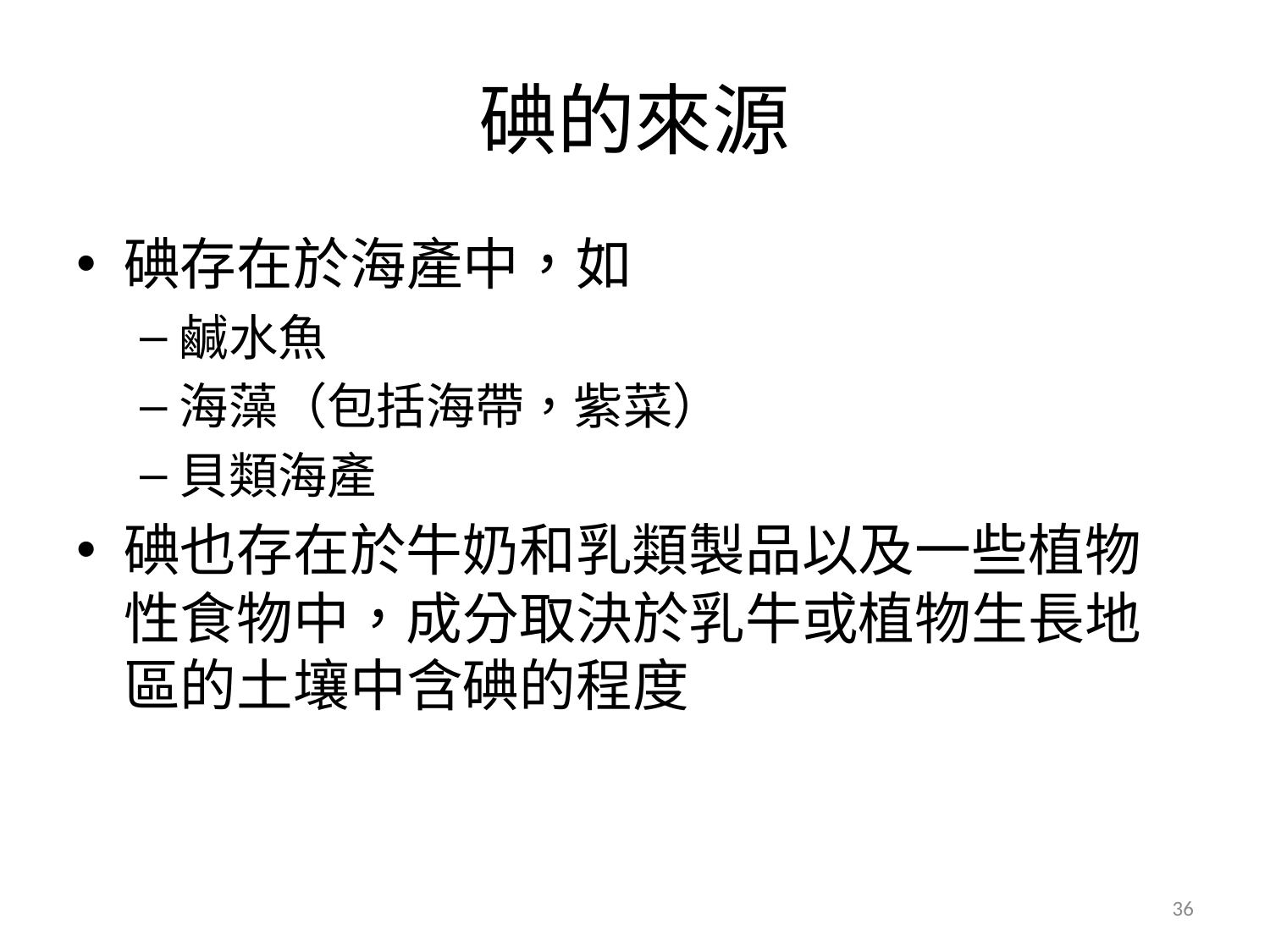

# 碘的來源
碘存在於海產中，如
鹹水魚
海藻（包括海帶，紫菜）
貝類海產
碘也存在於牛奶和乳類製品以及一些植物性食物中，成分取決於乳牛或植物生長地區的土壤中含碘的程度
36